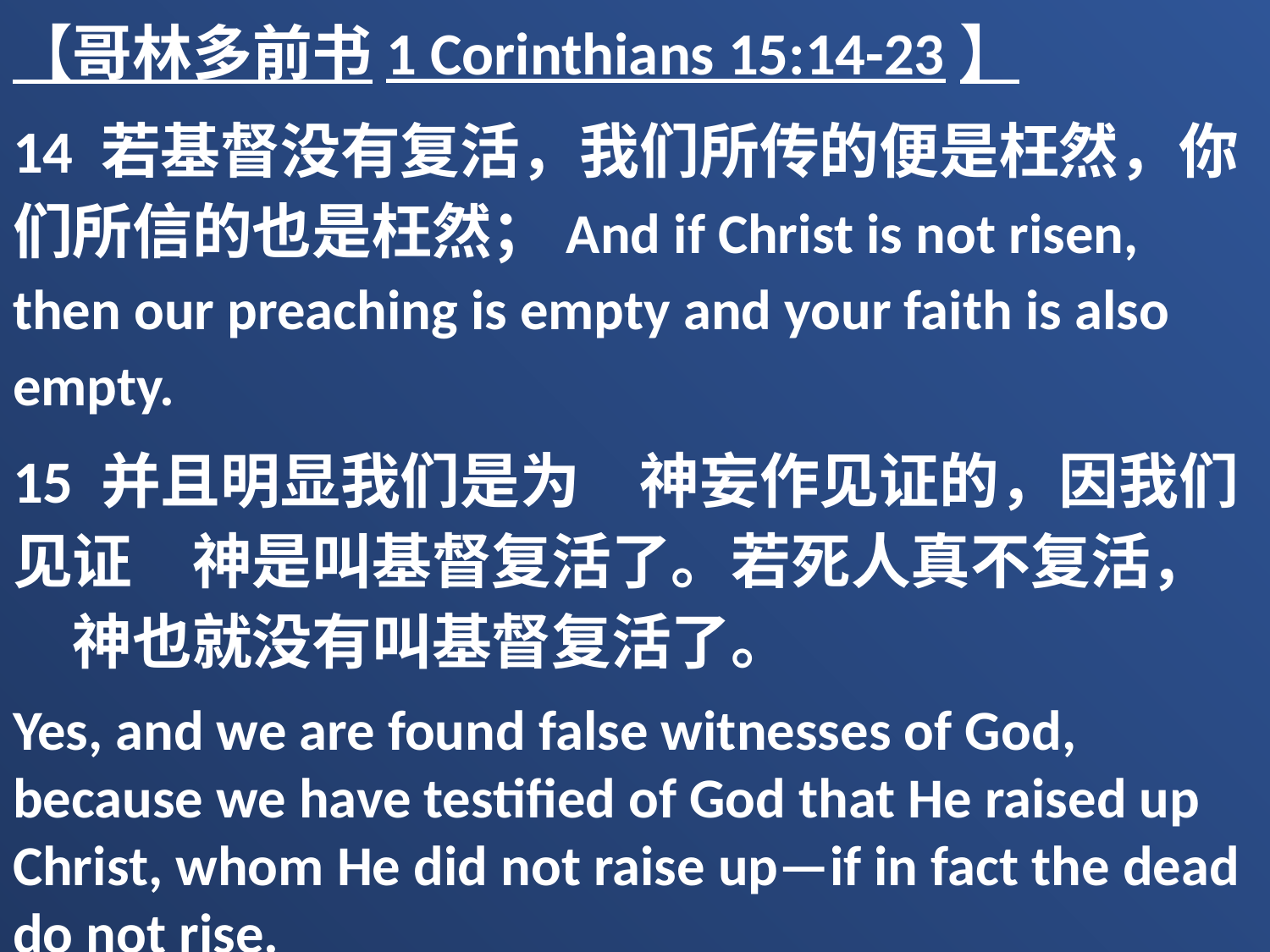

【哥林多前书1 Corinthians 15:14-23】
14 若基督没有复活，我们所传的便是枉然，你们所信的也是枉然；And if Christ is not risen, then our preaching is empty and your faith is also empty.
15 并且明显我们是为　神妄作见证的，因我们见证　神是叫基督复活了。若死人真不复活，　神也就没有叫基督复活了。
Yes, and we are found false witnesses of God, because we have testified of God that He raised up Christ, whom He did not raise up—if in fact the dead do not rise.